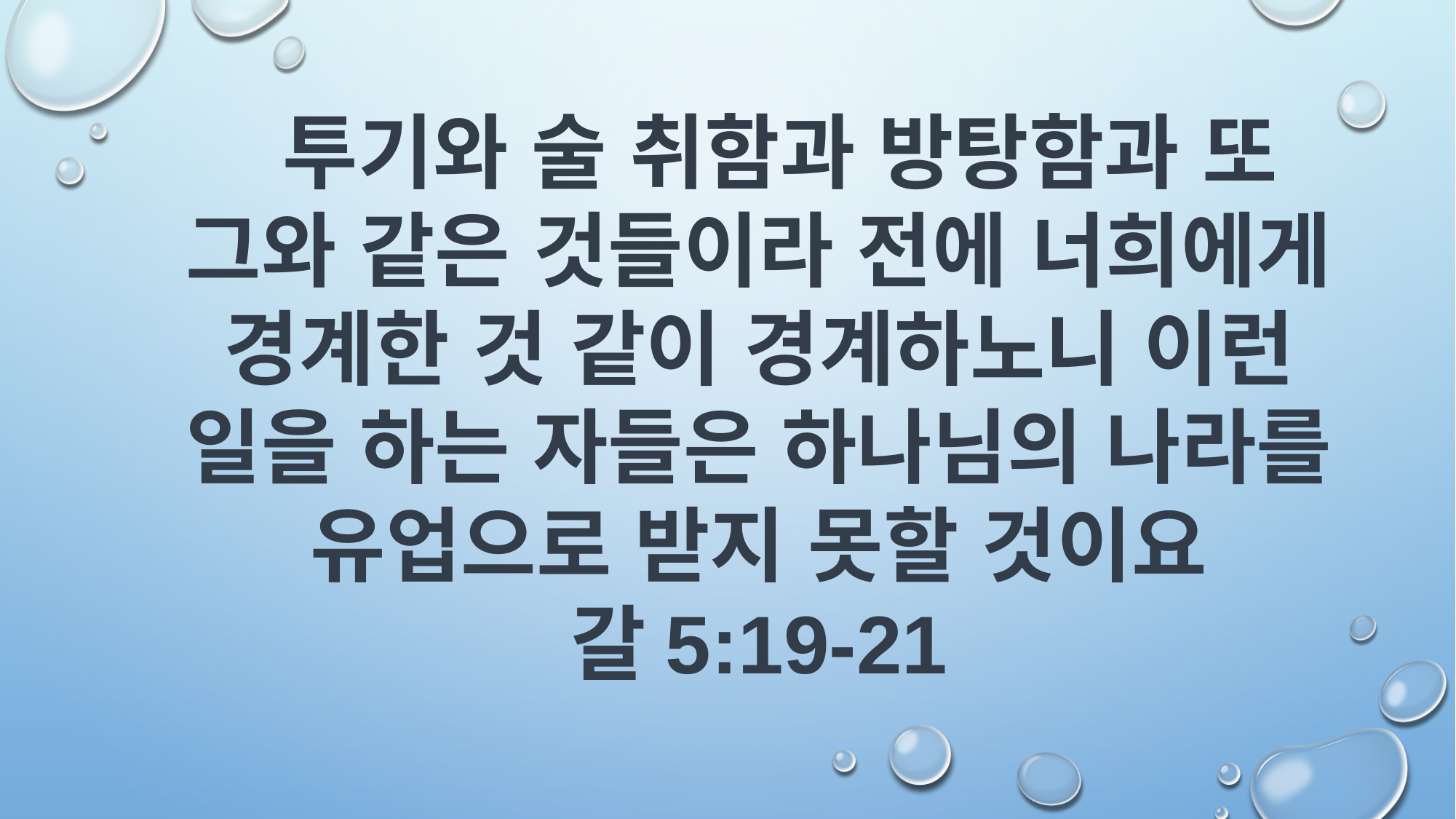

투기와 술 취함과 방탕함과 또 그와 같은 것들이라 전에 너희에게 경계한 것 같이 경계하노니 이런 일을 하는 자들은 하나님의 나라를 유업으로 받지 못할 것이요
갈5:19-21